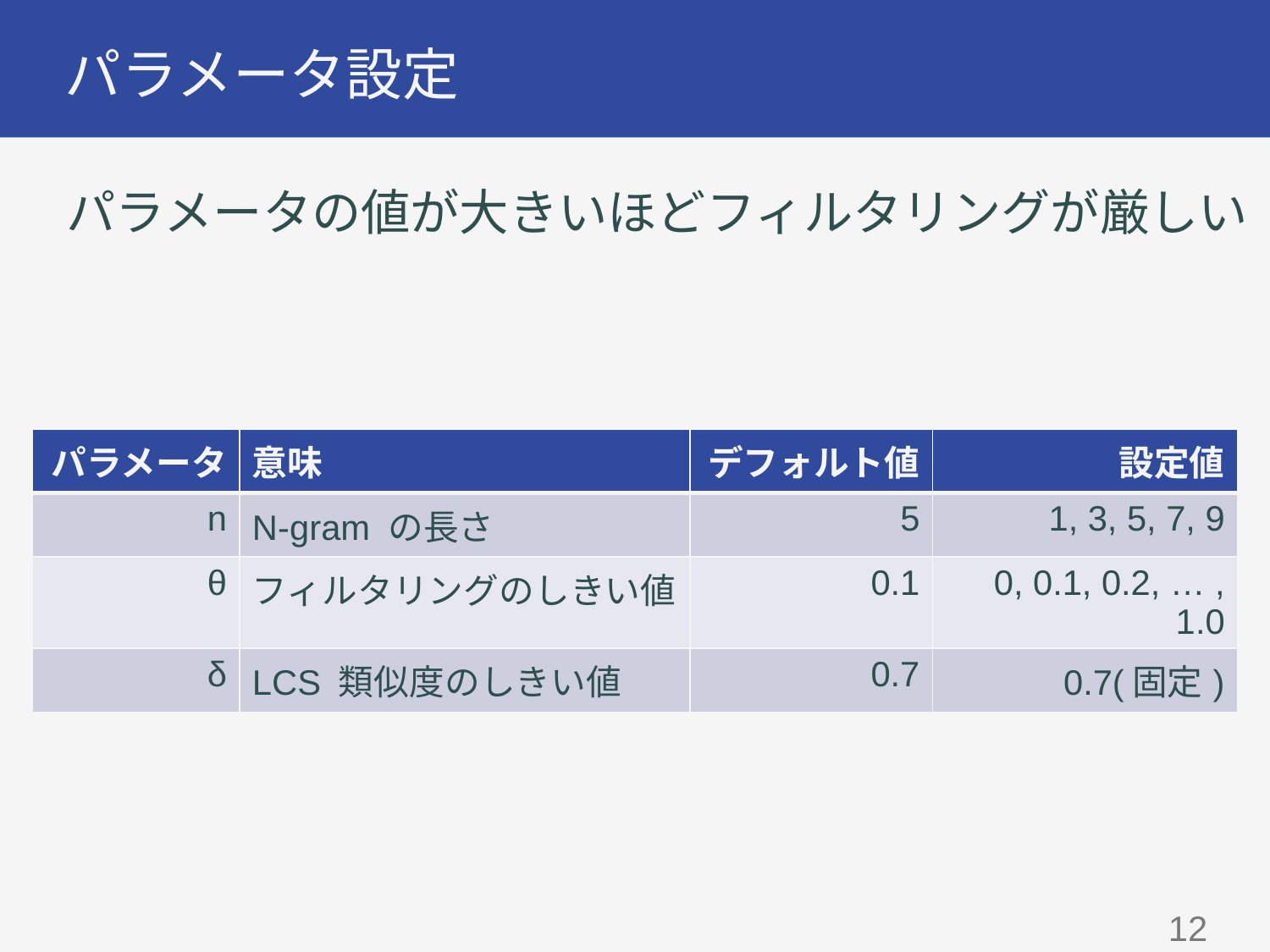

# パラメータ設定
パラメータの値が大きいほどフィルタリングが厳しい
| パラメータ | 意味 | デフォルト値 | 設定値 |
| --- | --- | --- | --- |
| n | N-gram の長さ | 5 | 1, 3, 5, 7, 9 |
| θ | フィルタリングのしきい値 | 0.1 | 0, 0.1, 0.2, … , 1.0 |
| δ | LCS 類似度のしきい値 | 0.7 | 0.7(固定) |
12